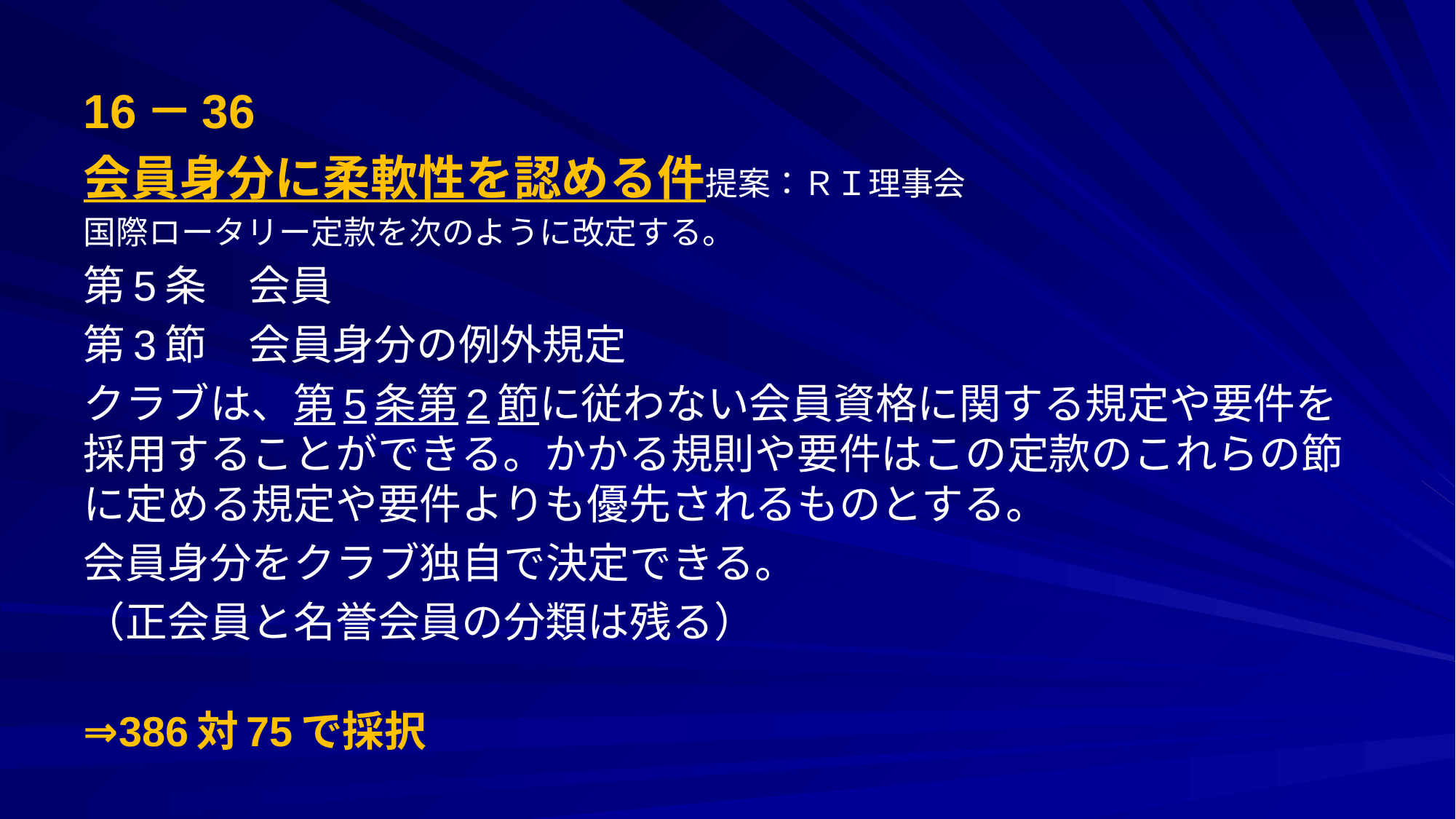

16－36
会員身分に柔軟性を認める件提案：ＲＩ理事会
国際ロータリー定款を次のように改定する。
第5条　会員
第3節　会員身分の例外規定
クラブは、第5条第2節に従わない会員資格に関する規定や要件を採用することができる。かかる規則や要件はこの定款のこれらの節に定める規定や要件よりも優先されるものとする。
会員身分をクラブ独自で決定できる。
（正会員と名誉会員の分類は残る）
⇒386対75で採択